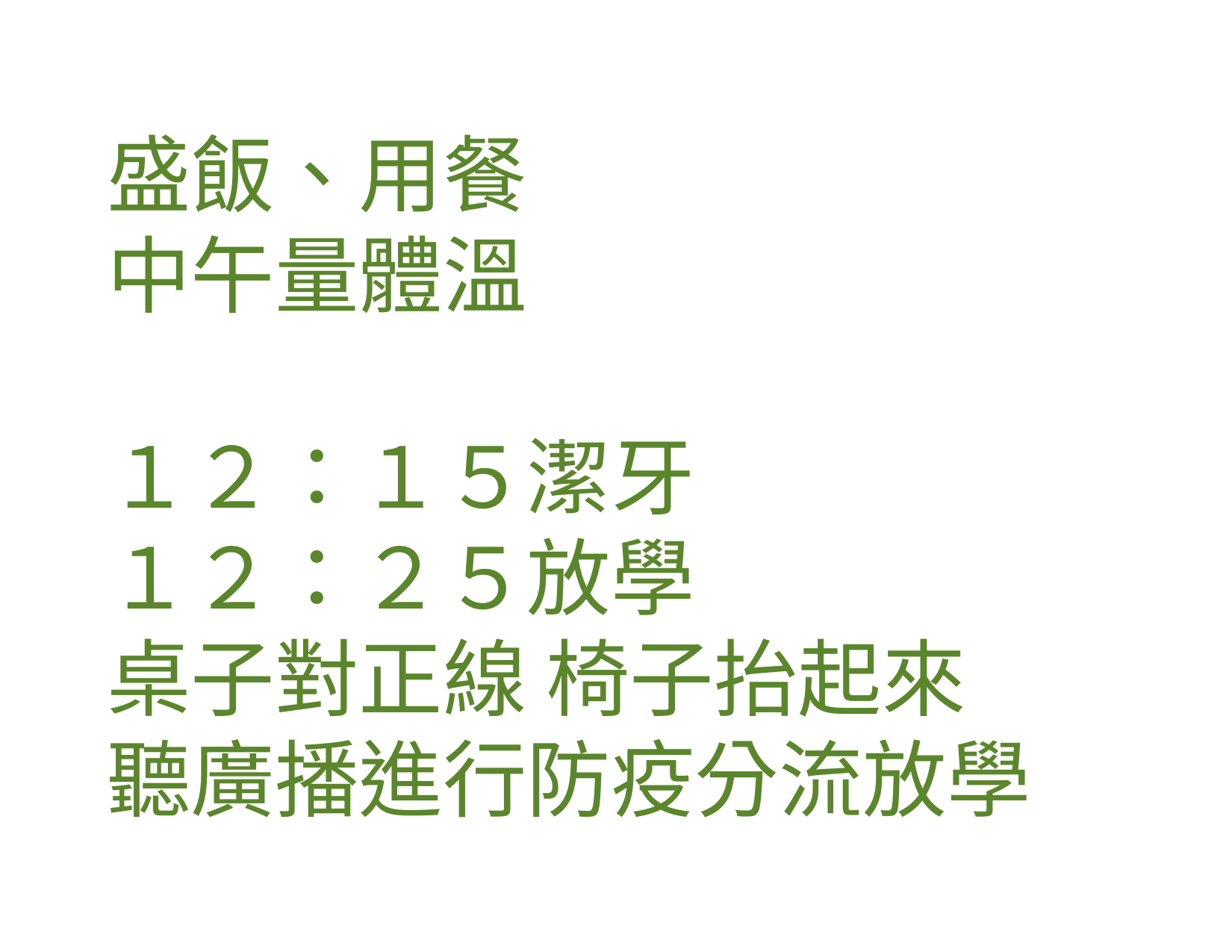

盛飯、用餐
中午量體溫
１２：１５潔牙
１２：２５放學
桌子對正線 椅子抬起來
聽廣播進行防疫分流放學